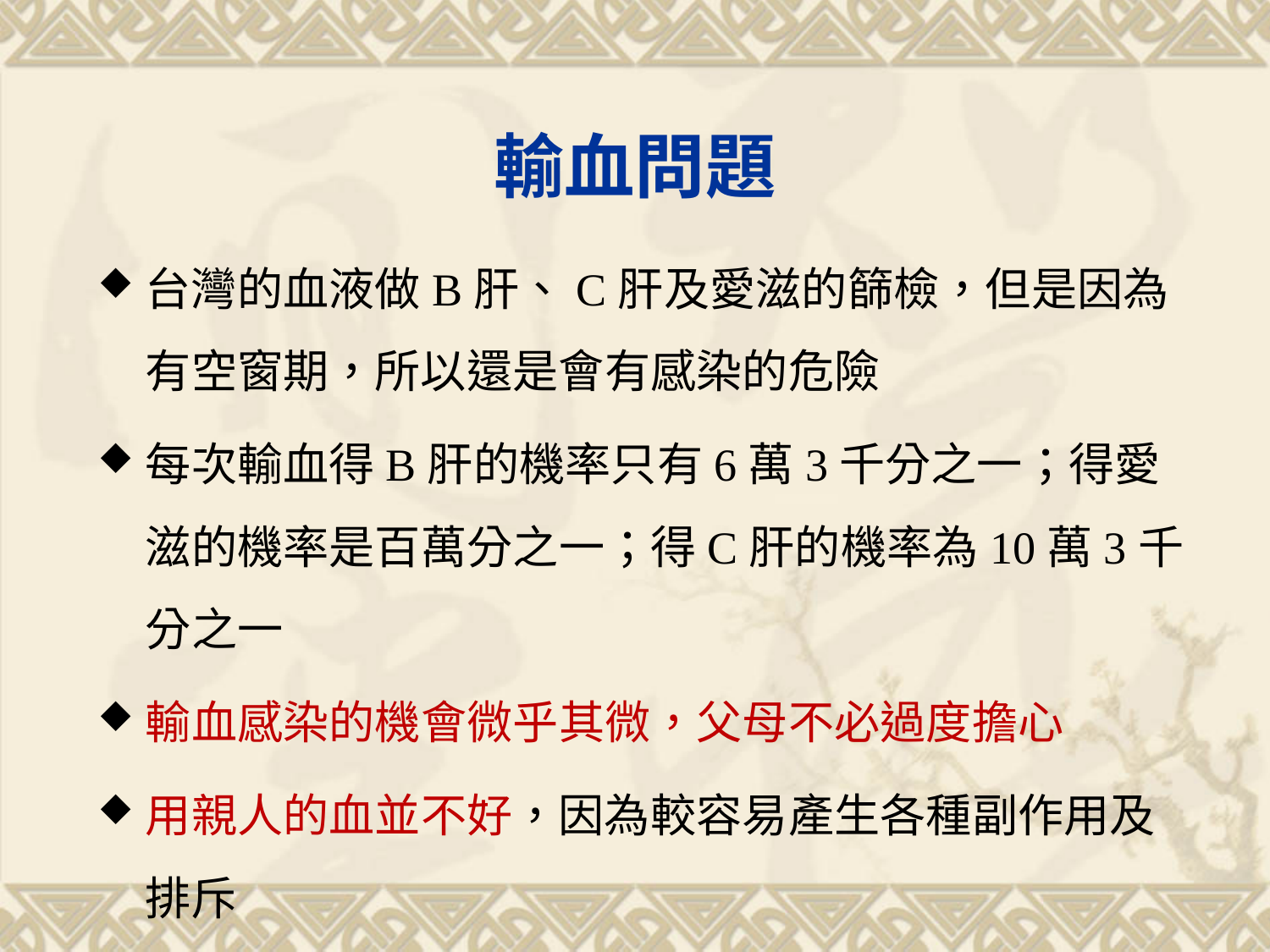

# 輸血問題
台灣的血液做B肝、C肝及愛滋的篩檢，但是因為有空窗期，所以還是會有感染的危險
每次輸血得B肝的機率只有6萬3千分之一；得愛滋的機率是百萬分之一；得C肝的機率為10萬3千分之一
輸血感染的機會微乎其微，父母不必過度擔心
用親人的血並不好，因為較容易產生各種副作用及排斥